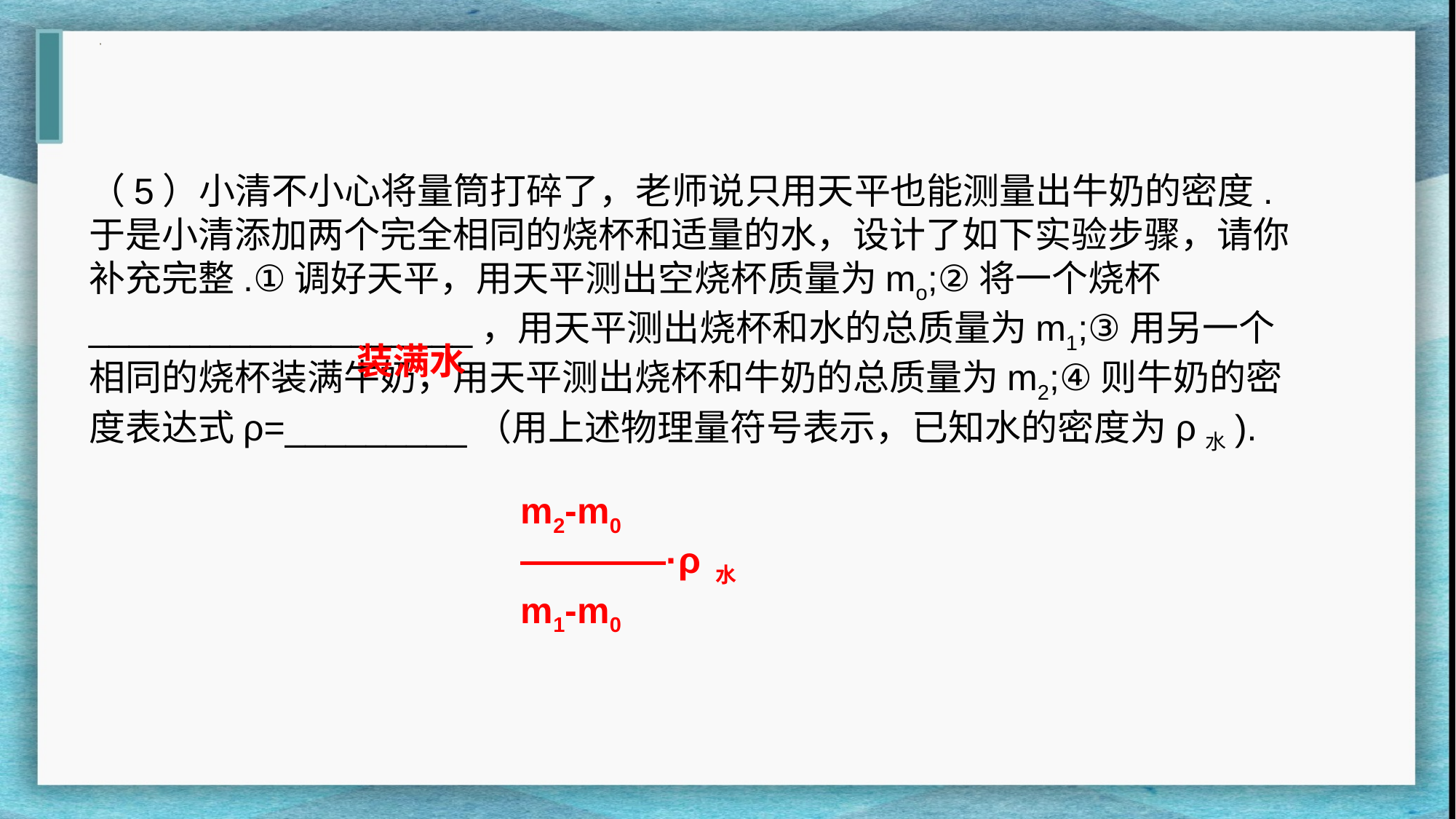

（5）小清不小心将量筒打碎了，老师说只用天平也能测量出牛奶的密度.于是小清添加两个完全相同的烧杯和适量的水，设计了如下实验步骤，请你补充完整.①调好天平，用天平测出空烧杯质量为mo;②将一个烧杯___________________，用天平测出烧杯和水的总质量为m1;③用另一个相同的烧杯装满牛奶，用天平测出烧杯和牛奶的总质量为m2;④则牛奶的密度表达式ρ=_________（用上述物理量符号表示，已知水的密度为ρ水).

装满水
m2-m0
————·ρ 水
m1-m0